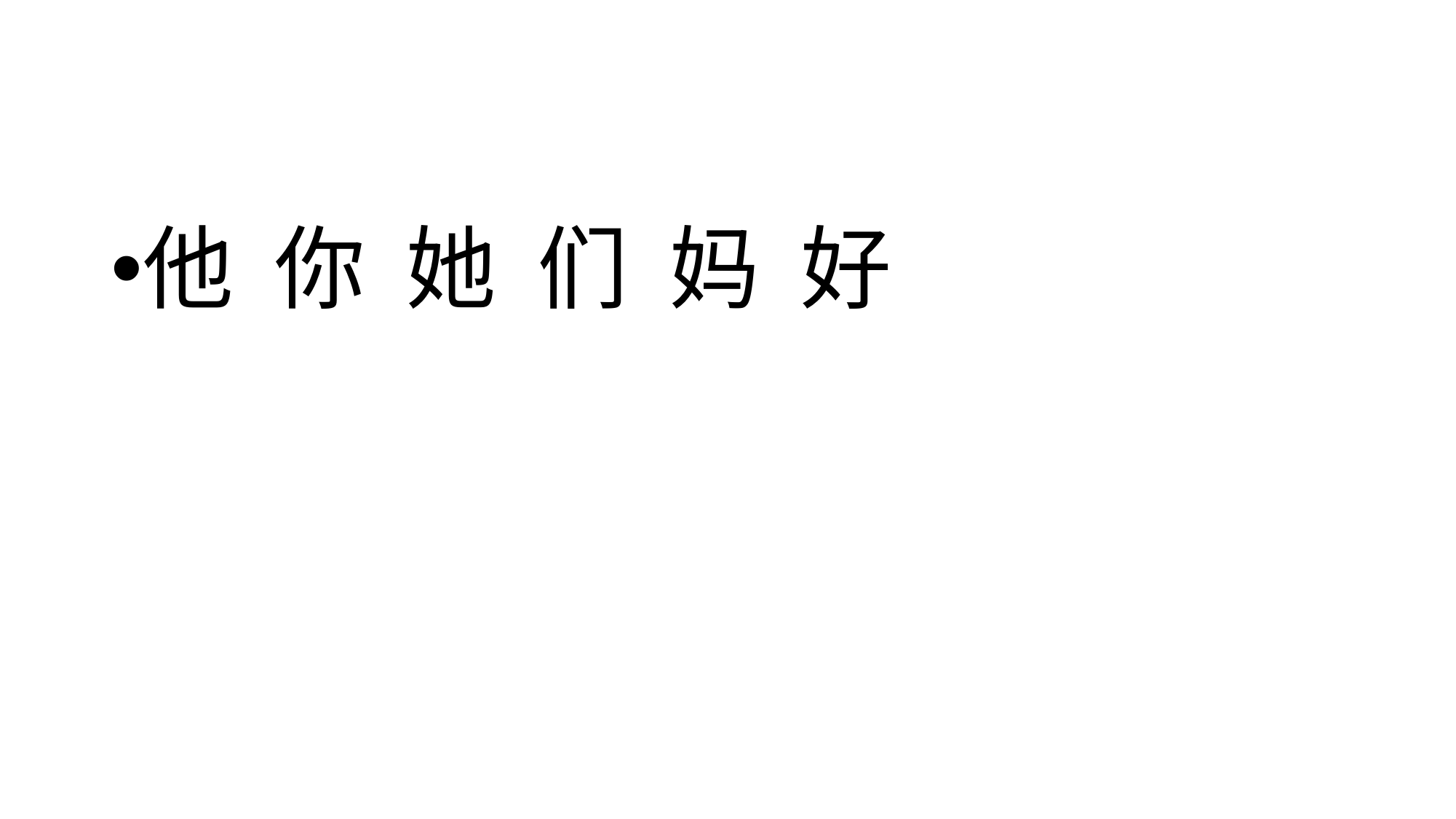

#
他  你  她  们  妈  好